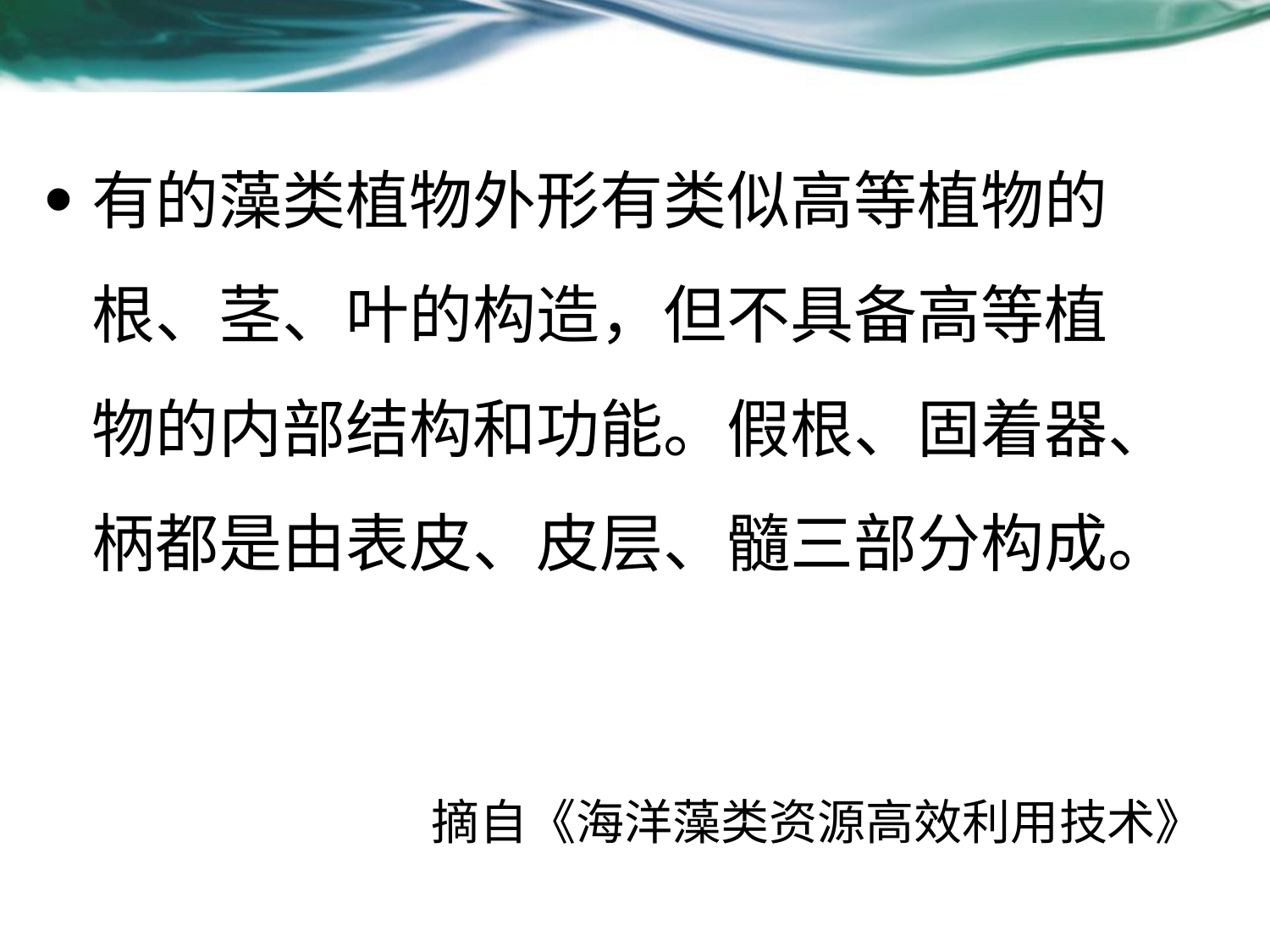

有的藻类植物外形有类似高等植物的根、茎、叶的构造，但不具备高等植物的内部结构和功能。假根、固着器、柄都是由表皮、皮层、髓三部分构成。
# 摘自《海洋藻类资源高效利用技术》